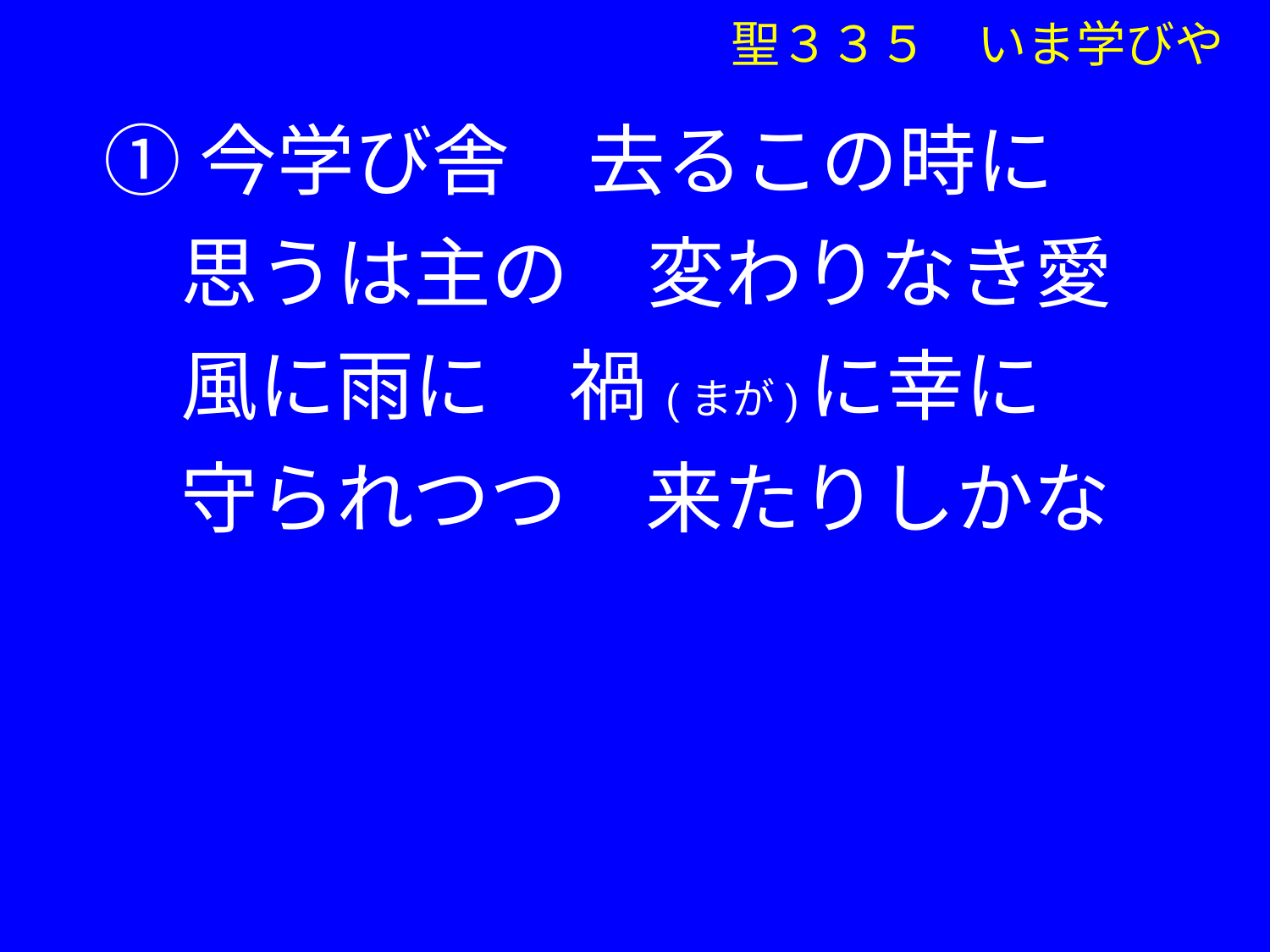

①今学び舎　去るこの時に
　思うは主の　変わりなき愛
　風に雨に　禍(まが)に幸に
　守られつつ　来たりしかな

聖３３５　いま学びや